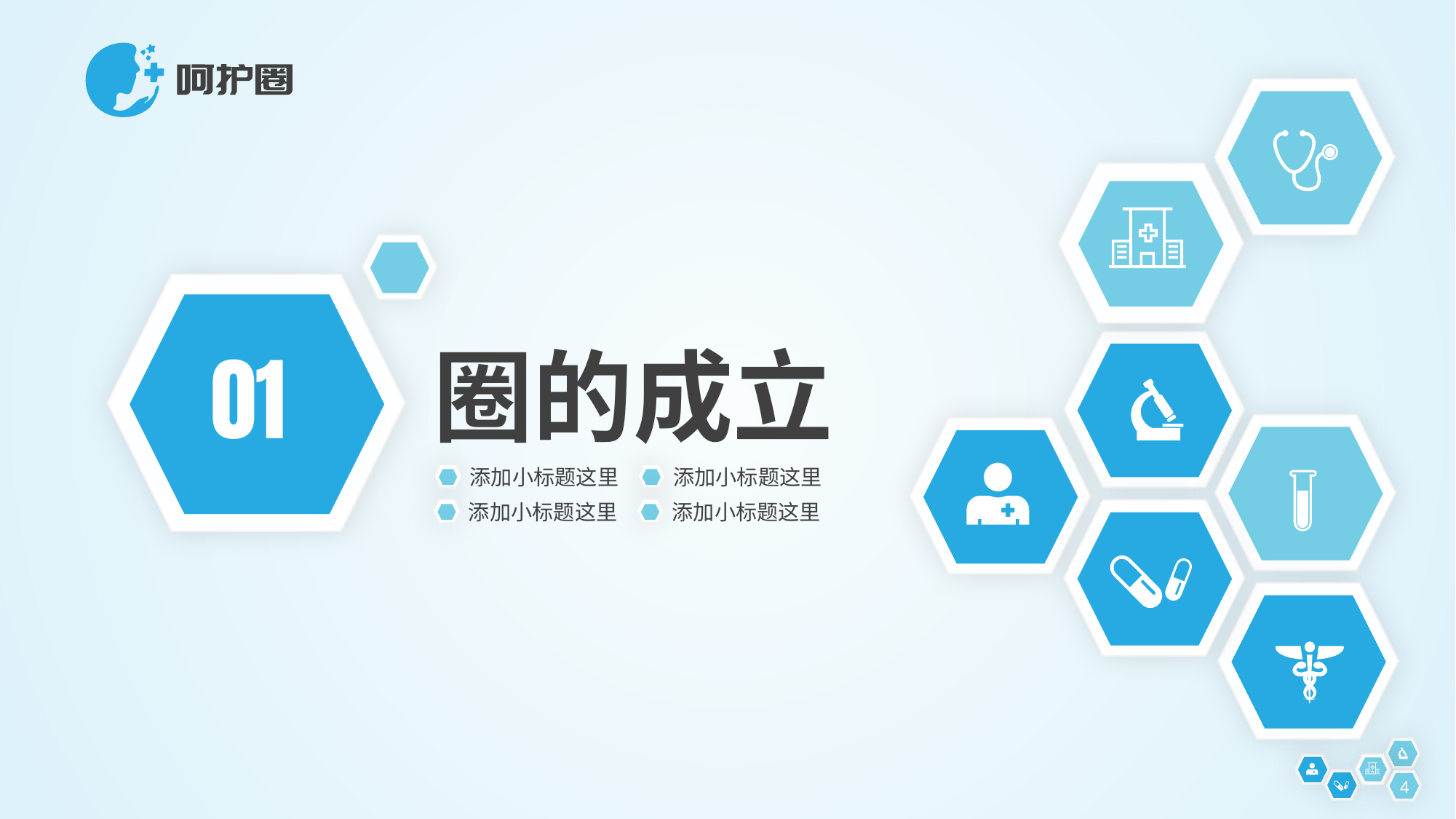

01
圈的成立

添加小标题这里

添加小标题这里

添加小标题这里

添加小标题这里